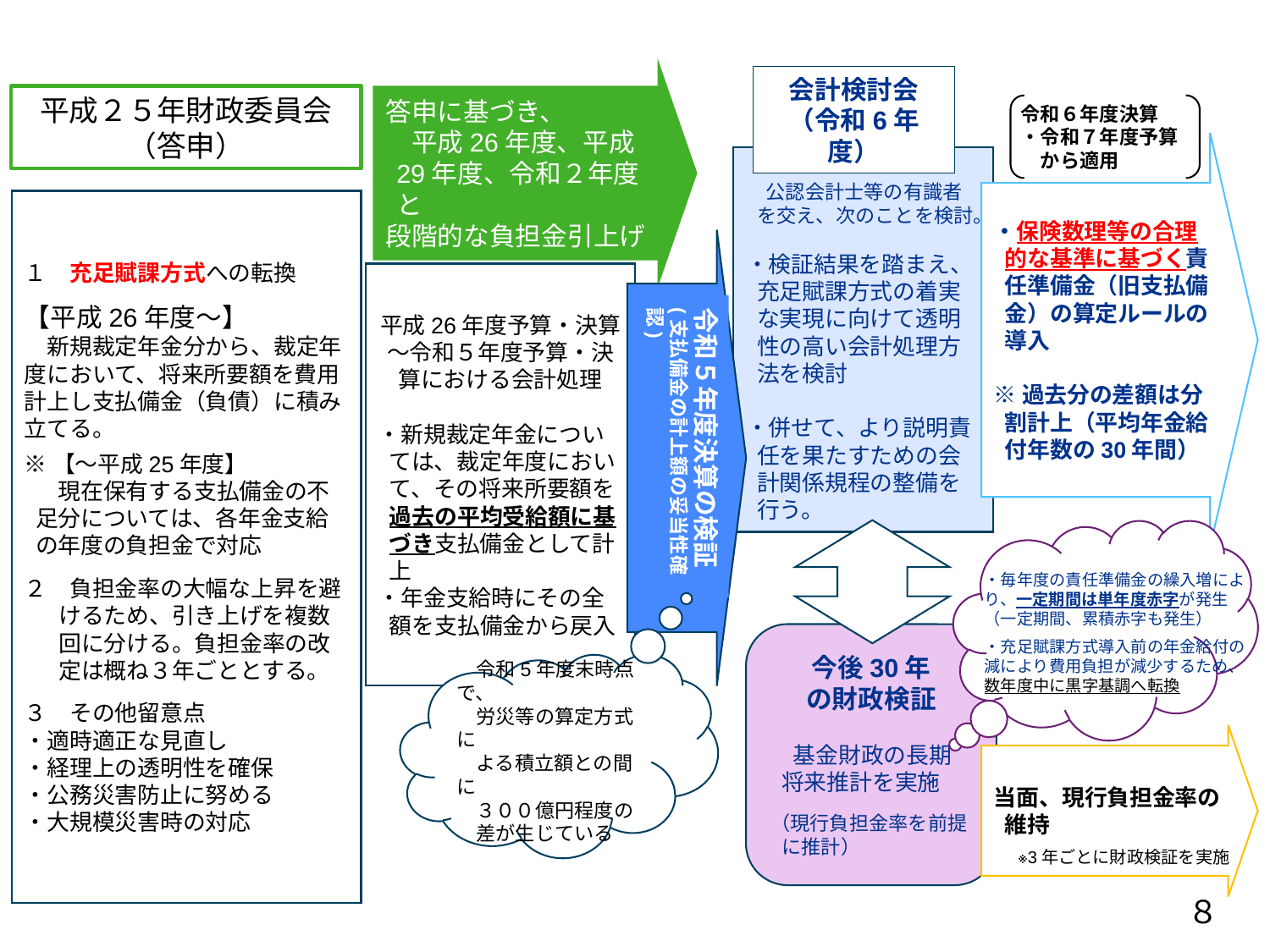

答申に基づき、
　平成26年度、平成29年度、令和２年度と
段階的な負担金引上げ
会計検討会
（令和6年度）
平成２５年財政委員会
（答申）
令和６年度決算
・令和７年度予算
　から適用

・保険数理等の合理的な基準に基づく責任準備金（旧支払備金）の算定ルールの導入

※過去分の差額は分割計上（平均年金給付年数の30年間）

　公認会計士等の有識者を交え、次のことを検討。

・検証結果を踏まえ、充足賦課方式の着実な実現に向けて透明性の高い会計処理方法を検討

・併せて、より説明責任を果たすための会計関係規程の整備を行う。
１　充足賦課方式への転換

【平成26年度～】
　新規裁定年金分から、裁定年度において、将来所要額を費用計上し支払備金（負債）に積み立てる。

※【～平成25年度】
　現在保有する支払備金の不足分については、各年金支給の年度の負担金で対応

２　負担金率の大幅な上昇を避けるため、引き上げを複数回に分ける。負担金率の改定は概ね３年ごととする。

３　その他留意点
・適時適正な見直し
・経理上の透明性を確保
・公務災害防止に努める
・大規模災害時の対応

平成26年度予算・決算～令和５年度予算・決算における会計処理

・新規裁定年金については、裁定年度において、その将来所要額を過去の平均受給額に基づき支払備金として計上
・年金支給時にその全額を支払備金から戻入
令和５年度決算の検証
(支払備金の計上額の妥当性確認)

・毎年度の責任準備金の繰入増により、一定期間は単年度赤字が発生
（一定期間、累積赤字も発生）

・充足賦課方式導入前の年金給付の減により費用負担が減少するため、数年度中に黒字基調へ転換
今後30年
の財政検証

　基金財政の長期将来推計を実施

（現行負担金率を前提に推計）
　令和5年度末時点で、
　労災等の算定方式に
　よる積立額との間に
　３００億円程度の
　差が生じている
当面、現行負担金率の維持
※3年ごとに財政検証を実施
８